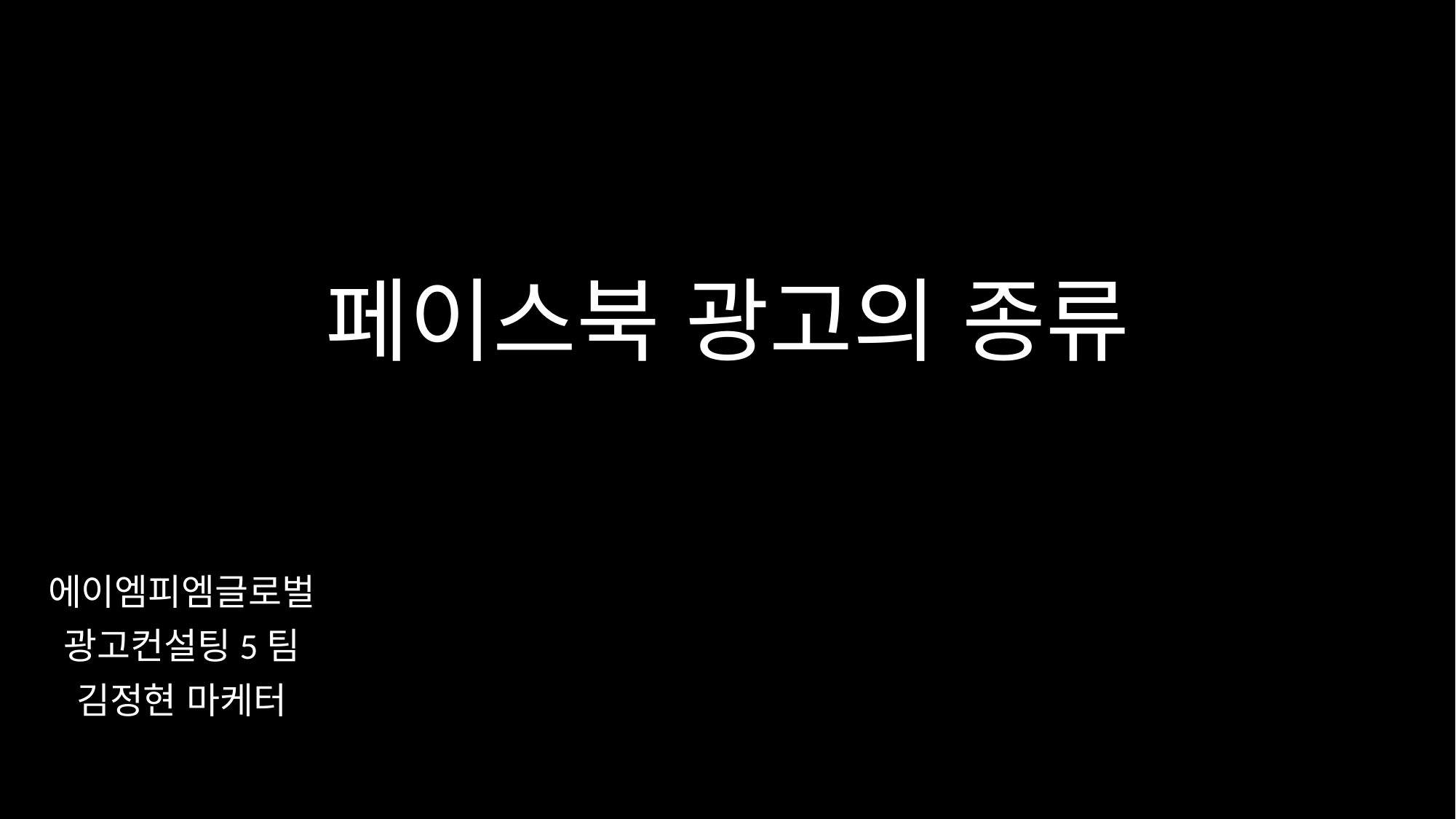

# 페이스북 광고의 종류
에이엠피엠글로벌
광고컨설팅5팀
김정현 마케터